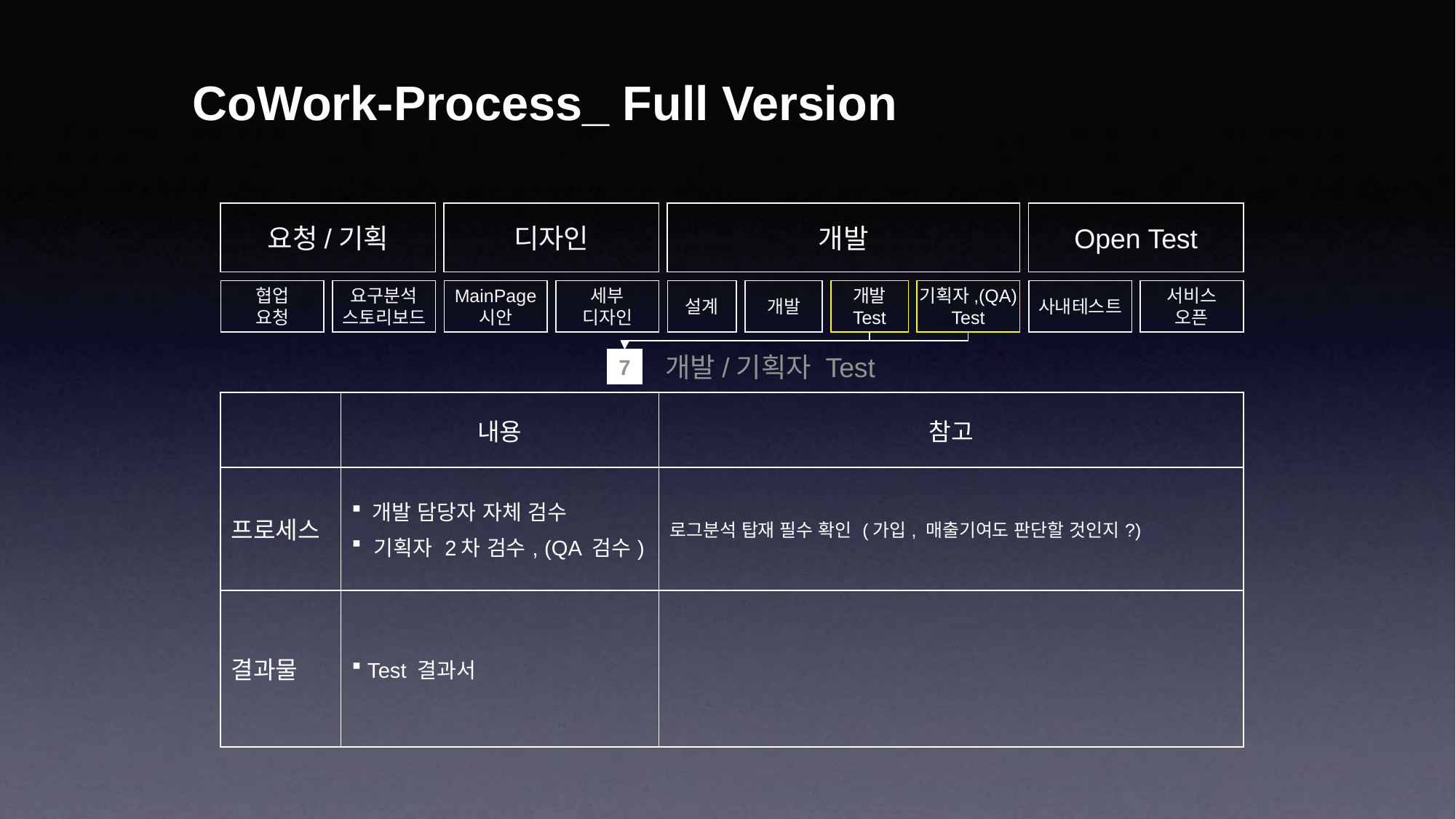

CoWork-Process_ Full Version
요청/기획
디자인
개발
Open Test
협업
요청
요구분석
스토리보드
MainPage
시안
세부
디자인
설계
개발
개발
Test
기획자,(QA)
Test
사내테스트
서비스
오픈
 개발/기획자 Test
7
|  | 내용 | 참고 |
| --- | --- | --- |
| 프로세스 | 개발 담당자 자체 검수 기획자 2차 검수, (QA 검수) | 로그분석 탑재 필수 확인 (가입, 매출기여도 판단할 것인지?) |
| 결과물 | Test 결과서 |  |